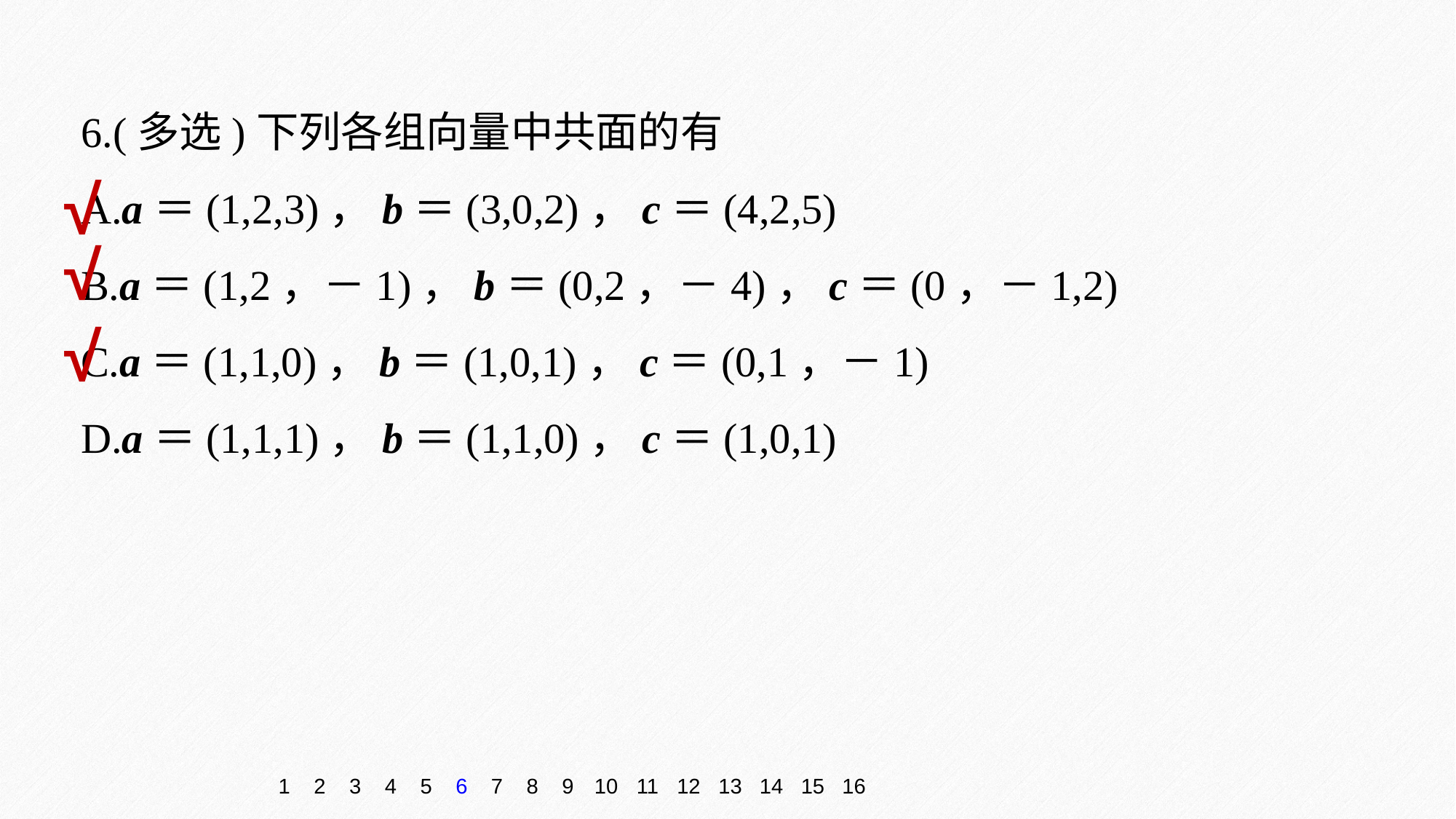

6.(多选)下列各组向量中共面的有
A.a＝(1,2,3)，b＝(3,0,2)，c＝(4,2,5)
B.a＝(1,2，－1)，b＝(0,2，－4)，c＝(0，－1,2)
C.a＝(1,1,0)，b＝(1,0,1)，c＝(0,1，－1)
D.a＝(1,1,1)，b＝(1,1,0)，c＝(1,0,1)
√
√
√
1
2
3
4
5
6
7
8
9
10
11
12
13
14
15
16